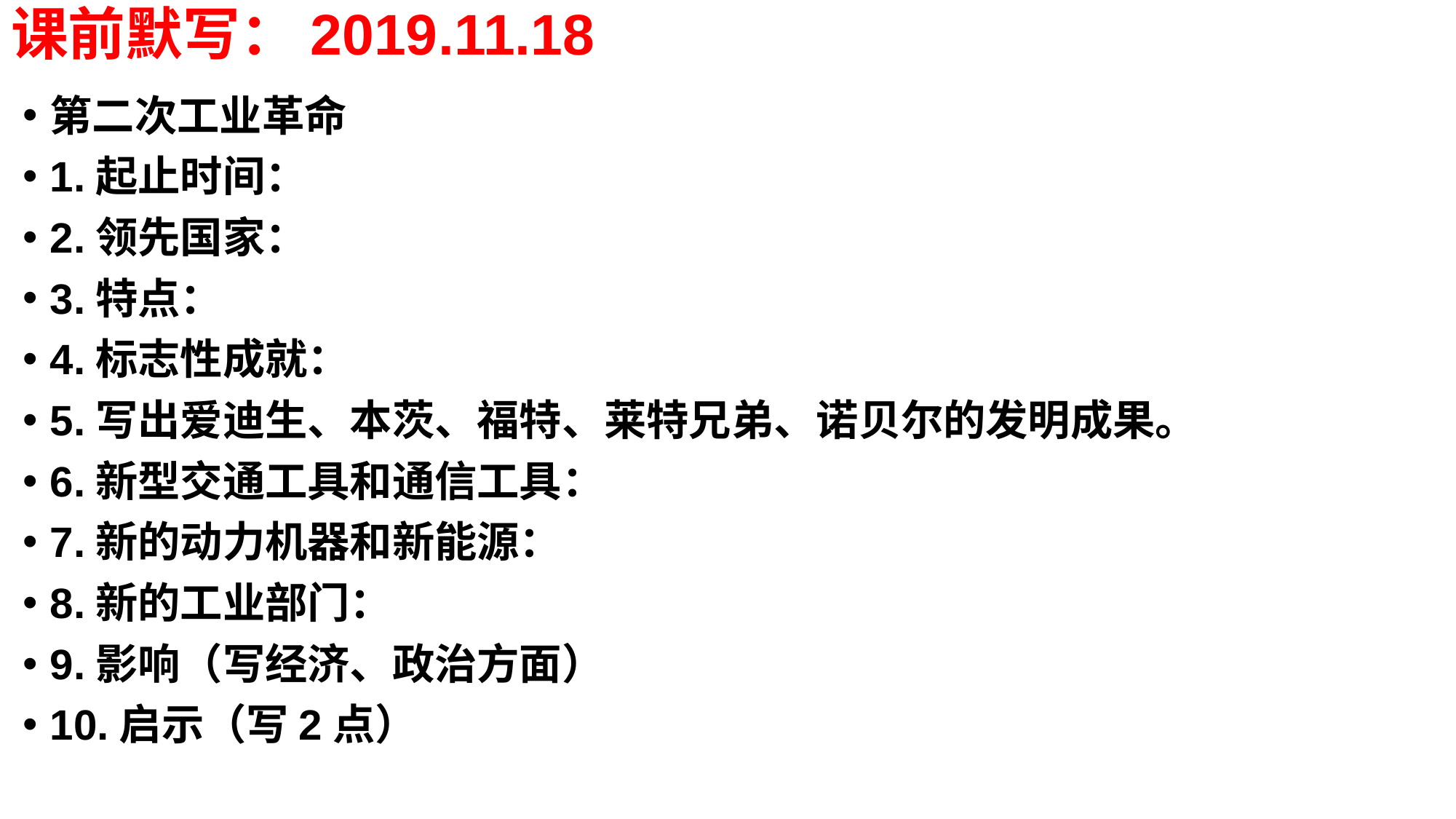

# 课前默写：2019.11.18
第二次工业革命
1.起止时间：
2.领先国家：
3.特点：
4.标志性成就：
5.写出爱迪生、本茨、福特、莱特兄弟、诺贝尔的发明成果。
6.新型交通工具和通信工具：
7.新的动力机器和新能源：
8.新的工业部门：
9.影响（写经济、政治方面）
10.启示（写2点）